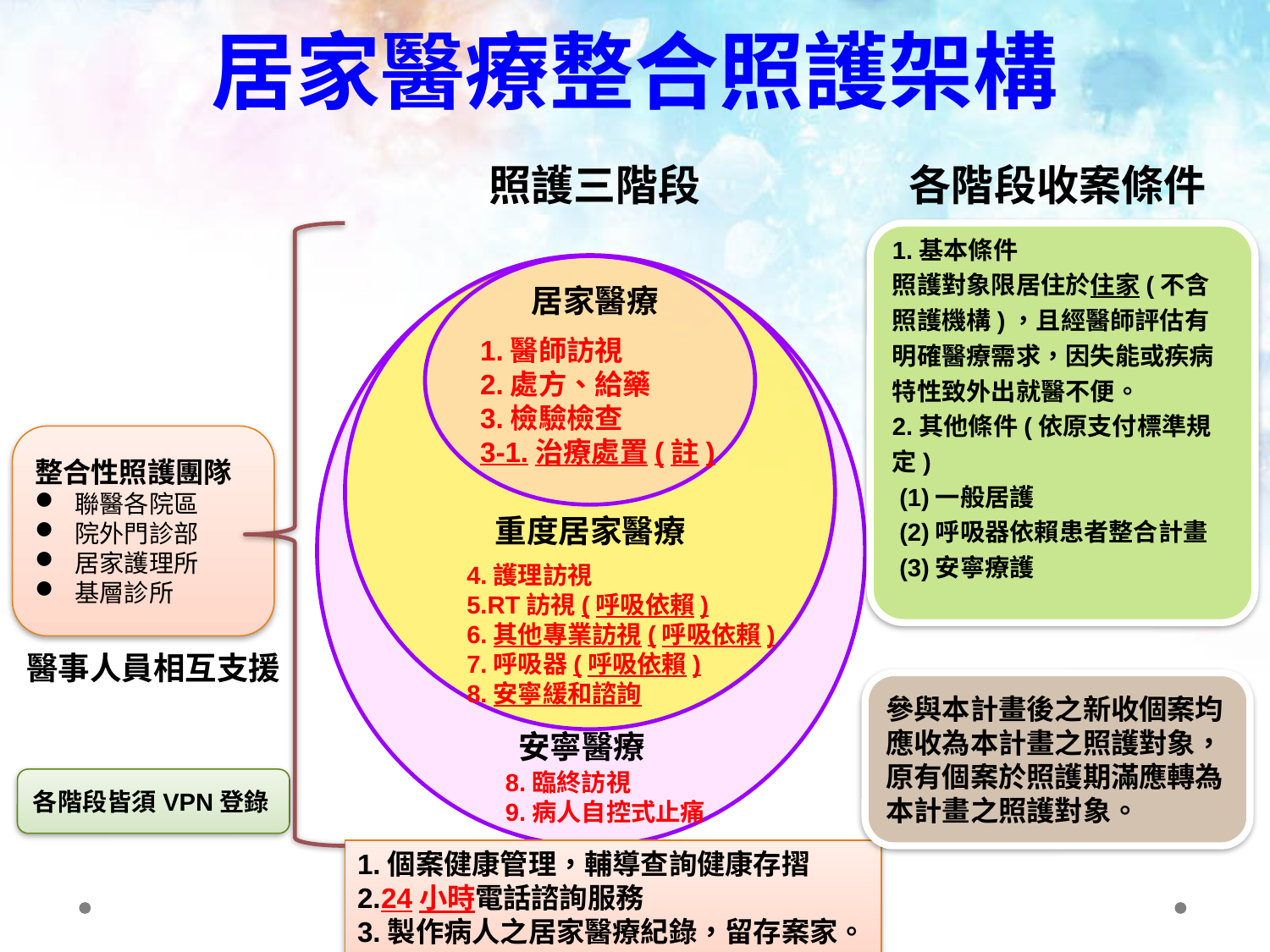

#
居家醫療整合照護架構
照護三階段
各階段收案條件

1.基本條件
照護對象限居住於住家(不含照護機構)，且經醫師評估有明確醫療需求，因失能或疾病特性致外出就醫不便。
2.其他條件(依原支付標準規定)
 (1)一般居護
 (2)呼吸器依賴患者整合計畫
 (3)安寧療護

居家醫療
1.醫師訪視
2.處方、給藥
3.檢驗檢查
3-1.治療處置(註)
整合性照護團隊
聯醫各院區
院外門診部
居家護理所
基層診所
重度居家醫療
4.護理訪視
5.RT訪視(呼吸依賴)
6.其他專業訪視(呼吸依賴)
7.呼吸器(呼吸依賴)
8.安寧緩和諮詢
醫事人員相互支援
參與本計畫後之新收個案均應收為本計畫之照護對象，
原有個案於照護期滿應轉為本計畫之照護對象。
安寧醫療
8.臨終訪視
9.病人自控式止痛
各階段皆須VPN登錄
1.個案健康管理，輔導查詢健康存摺
2.24小時電話諮詢服務
3.製作病人之居家醫療紀錄，留存案家。
13